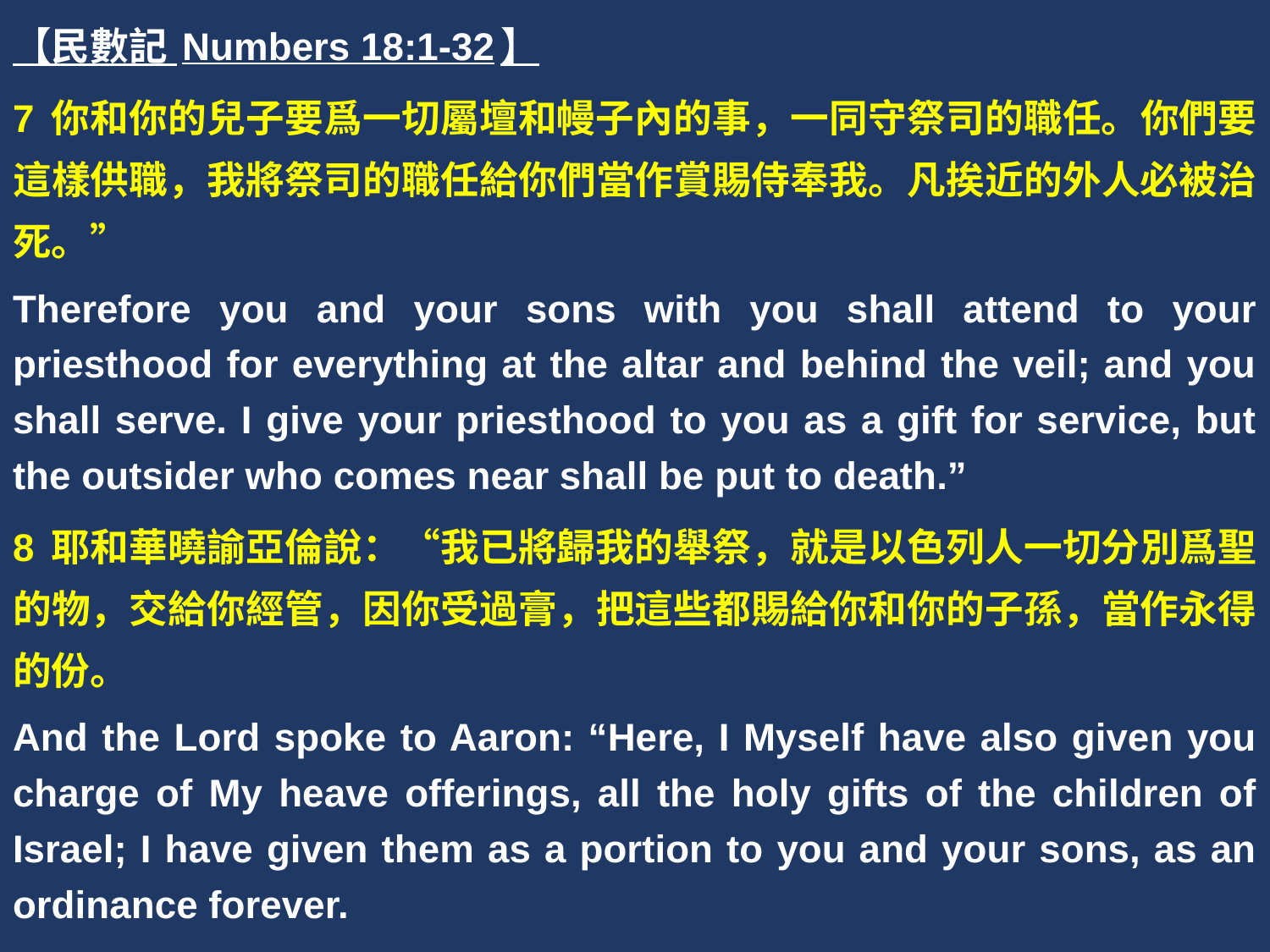

【民數記 Numbers 18:1-32】
7 你和你的兒子要爲一切屬壇和幔子內的事，一同守祭司的職任。你們要這樣供職，我將祭司的職任給你們當作賞賜侍奉我。凡挨近的外人必被治死。”
Therefore you and your sons with you shall attend to your priesthood for everything at the altar and behind the veil; and you shall serve. I give your priesthood to you as a gift for service, but the outsider who comes near shall be put to death.”
8 耶和華曉諭亞倫說：“我已將歸我的舉祭，就是以色列人一切分別爲聖的物，交給你經管，因你受過膏，把這些都賜給你和你的子孫，當作永得的份。
And the Lord spoke to Aaron: “Here, I Myself have also given you charge of My heave offerings, all the holy gifts of the children of Israel; I have given them as a portion to you and your sons, as an ordinance forever.